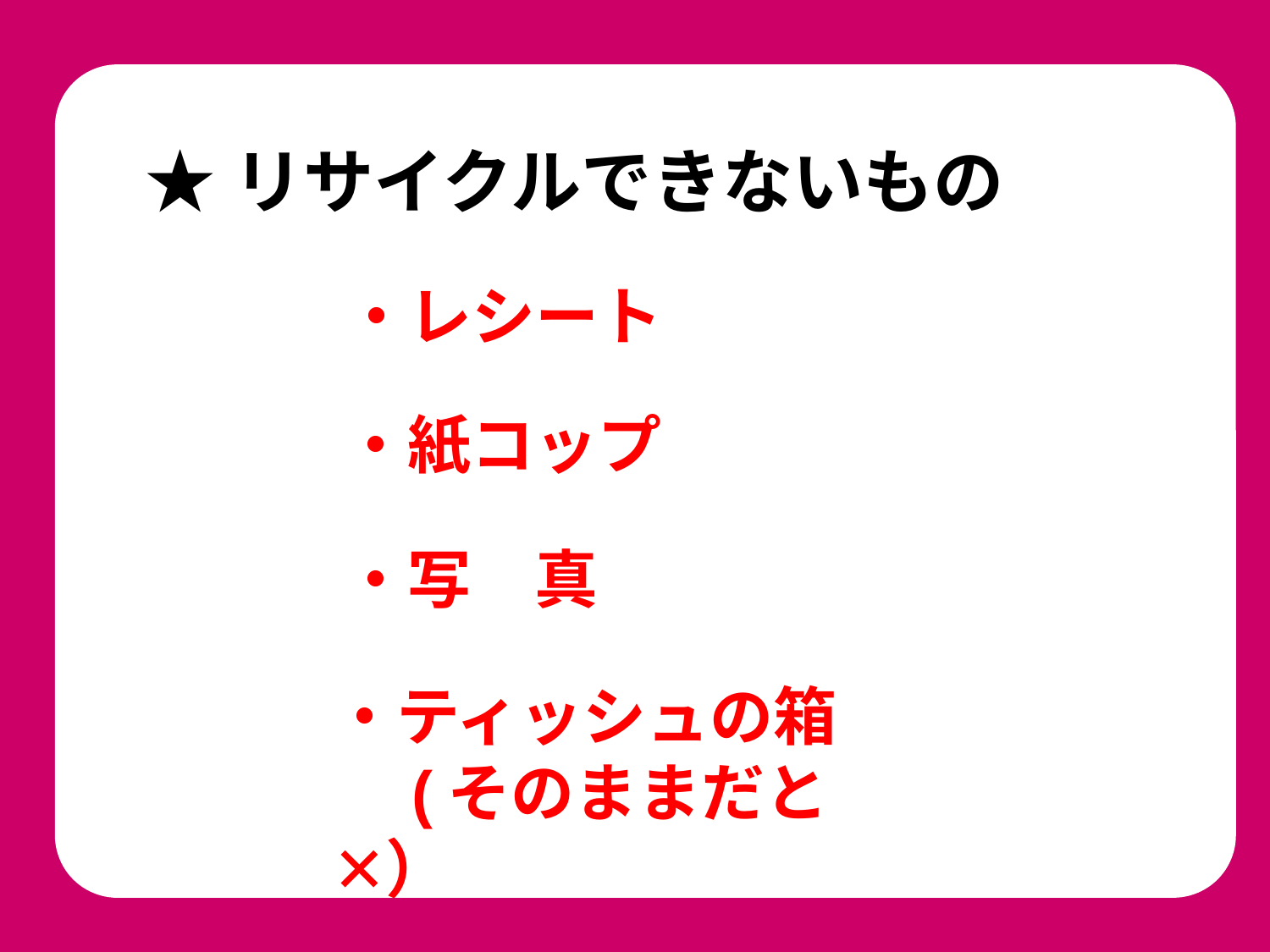

★リサイクルできないもの

・レシート

・紙コップ
・写　真
・ティッシュの箱
　(そのままだと✕）